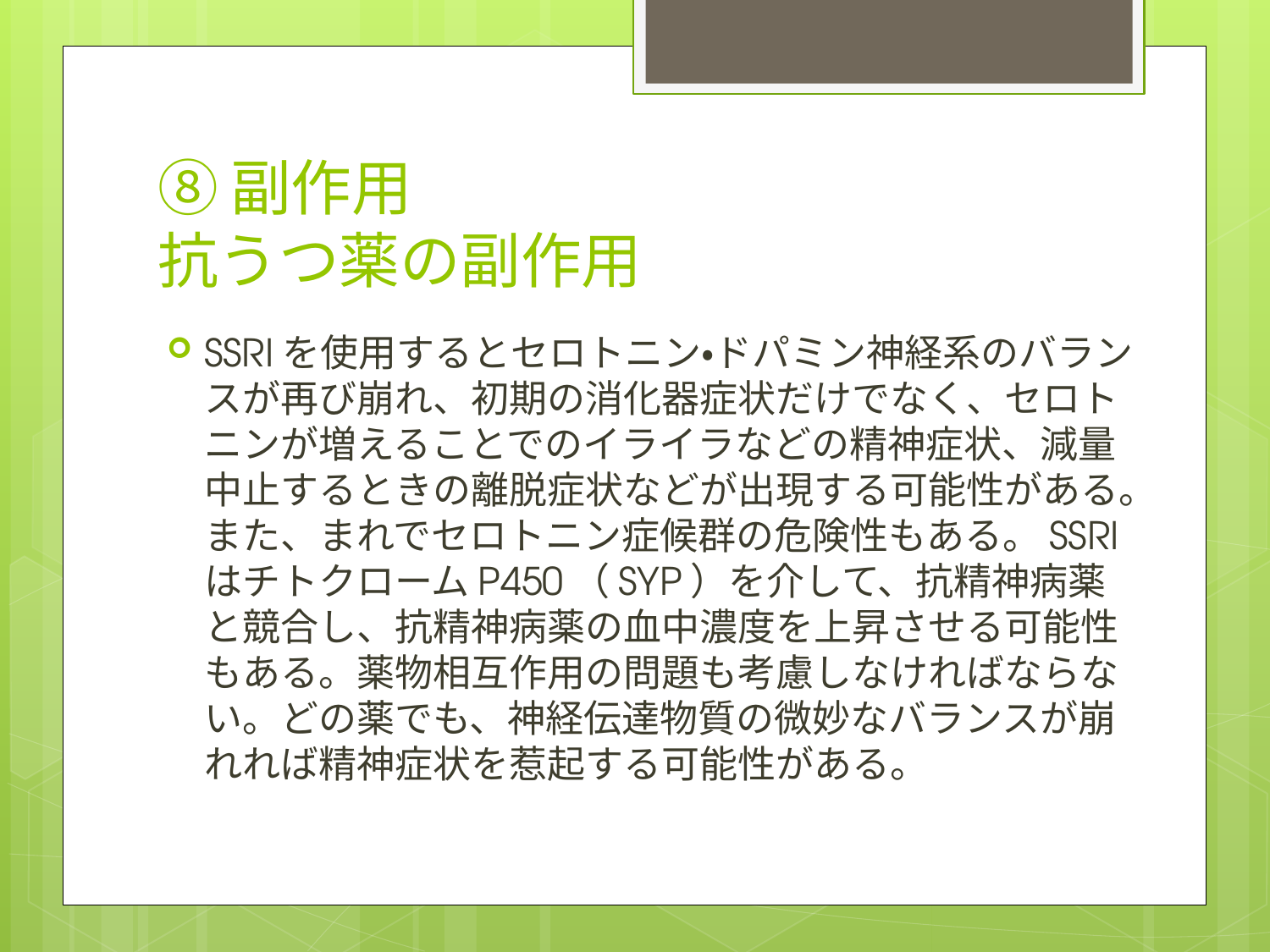

# ⑧副作用 抗うつ薬の副作用
SSRIを使用するとセロトニン・ドパミン神経系のバランスが再び崩れ、初期の消化器症状だけでなく、セロトニンが増えることでのイライラなどの精神症状、減量中止するときの離脱症状などが出現する可能性がある。また、まれでセロトニン症候群の危険性もある。SSRIはチトクロームP450（SYP）を介して、抗精神病薬と競合し、抗精神病薬の血中濃度を上昇させる可能性もある。薬物相互作用の問題も考慮しなければならない。どの薬でも、神経伝達物質の微妙なバランスが崩れれば精神症状を惹起する可能性がある。